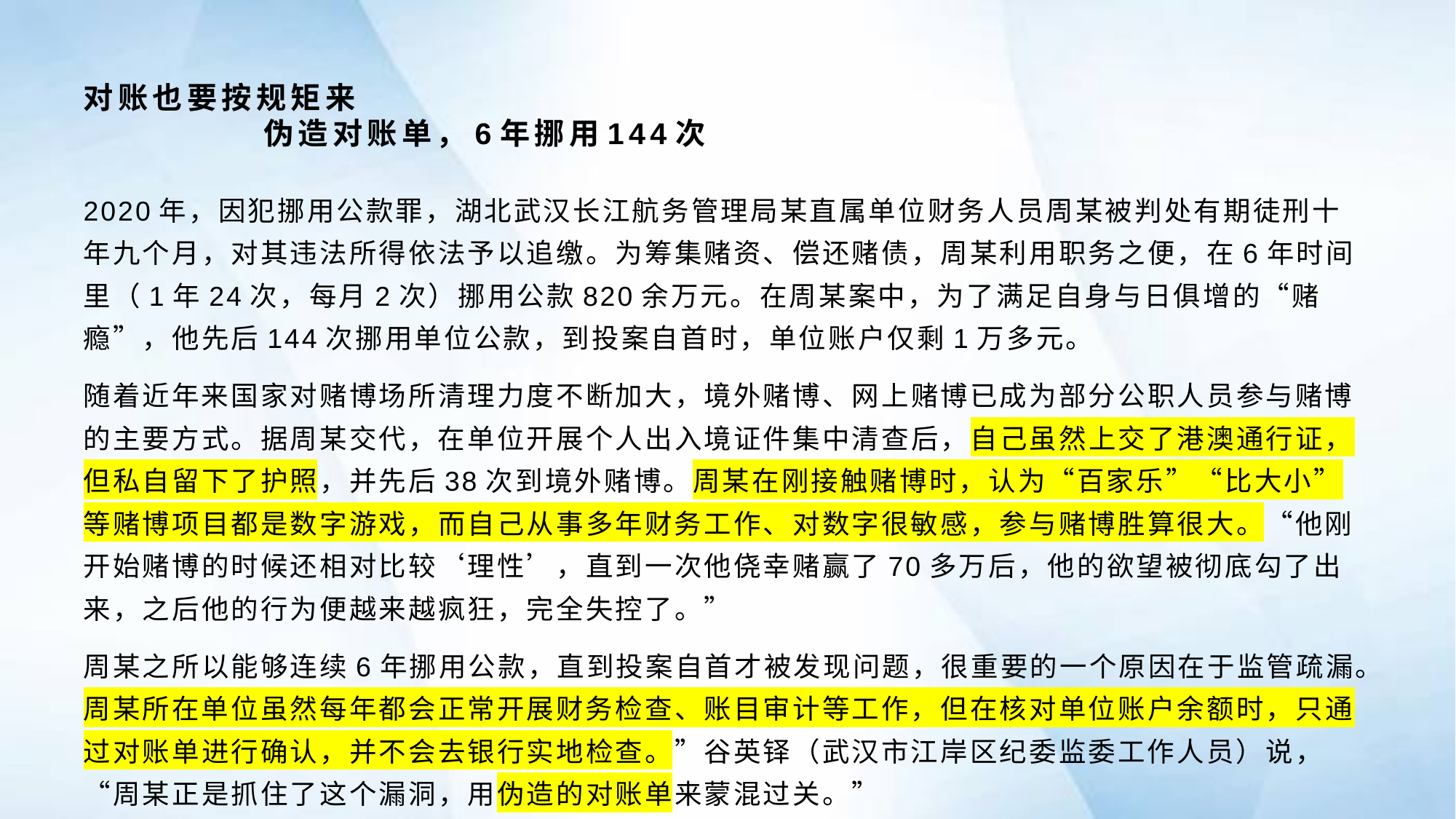

# 对账也要按规矩来 伪造对账单，6年挪用144次
2020年，因犯挪用公款罪，湖北武汉长江航务管理局某直属单位财务人员周某被判处有期徒刑十年九个月，对其违法所得依法予以追缴。为筹集赌资、偿还赌债，周某利用职务之便，在6年时间里（1年24次，每月2次）挪用公款820余万元。在周某案中，为了满足自身与日俱增的“赌瘾”，他先后144次挪用单位公款，到投案自首时，单位账户仅剩1万多元。
随着近年来国家对赌博场所清理力度不断加大，境外赌博、网上赌博已成为部分公职人员参与赌博的主要方式。据周某交代，在单位开展个人出入境证件集中清查后，自己虽然上交了港澳通行证，但私自留下了护照，并先后38次到境外赌博。周某在刚接触赌博时，认为“百家乐”“比大小”等赌博项目都是数字游戏，而自己从事多年财务工作、对数字很敏感，参与赌博胜算很大。“他刚开始赌博的时候还相对比较‘理性’，直到一次他侥幸赌赢了70多万后，他的欲望被彻底勾了出来，之后他的行为便越来越疯狂，完全失控了。”
周某之所以能够连续6年挪用公款，直到投案自首才被发现问题，很重要的一个原因在于监管疏漏。周某所在单位虽然每年都会正常开展财务检查、账目审计等工作，但在核对单位账户余额时，只通过对账单进行确认，并不会去银行实地检查。”谷英铎（武汉市江岸区纪委监委工作人员）说，“周某正是抓住了这个漏洞，用伪造的对账单来蒙混过关。”